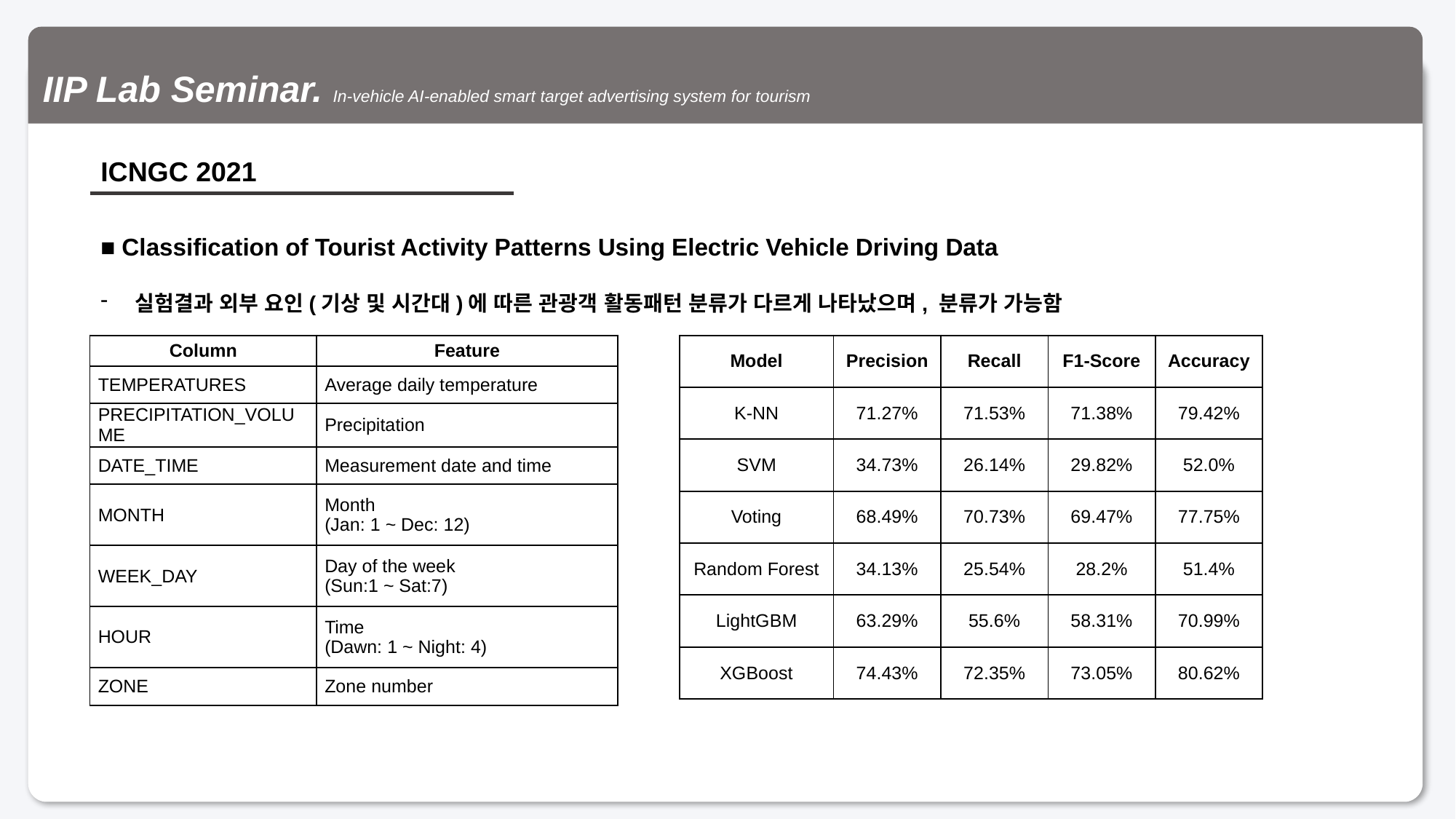

IIP Lab Seminar. In-vehicle AI-enabled smart target advertising system for tourism

ICNGC 2021
■ Classification of Tourist Activity Patterns Using Electric Vehicle Driving Data

실험결과 외부 요인(기상 및 시간대)에 따른 관광객 활동패턴 분류가 다르게 나타났으며, 분류가 가능함
| Model | Precision | Recall | F1-Score | Accuracy |
| --- | --- | --- | --- | --- |
| K-NN | 71.27% | 71.53% | 71.38% | 79.42% |
| SVM | 34.73% | 26.14% | 29.82% | 52.0% |
| Voting | 68.49% | 70.73% | 69.47% | 77.75% |
| Random Forest | 34.13% | 25.54% | 28.2% | 51.4% |
| LightGBM | 63.29% | 55.6% | 58.31% | 70.99% |
| XGBoost | 74.43% | 72.35% | 73.05% | 80.62% |
| Column | Feature |
| --- | --- |
| TEMPERATURES | Average daily temperature |
| PRECIPITATION\_VOLUME | Precipitation |
| DATE\_TIME | Measurement date and time |
| MONTH | Month (Jan: 1 ~ Dec: 12) |
| WEEK\_DAY | Day of the week (Sun:1 ~ Sat:7) |
| HOUR | Time (Dawn: 1 ~ Night: 4) |
| ZONE | Zone number |
3